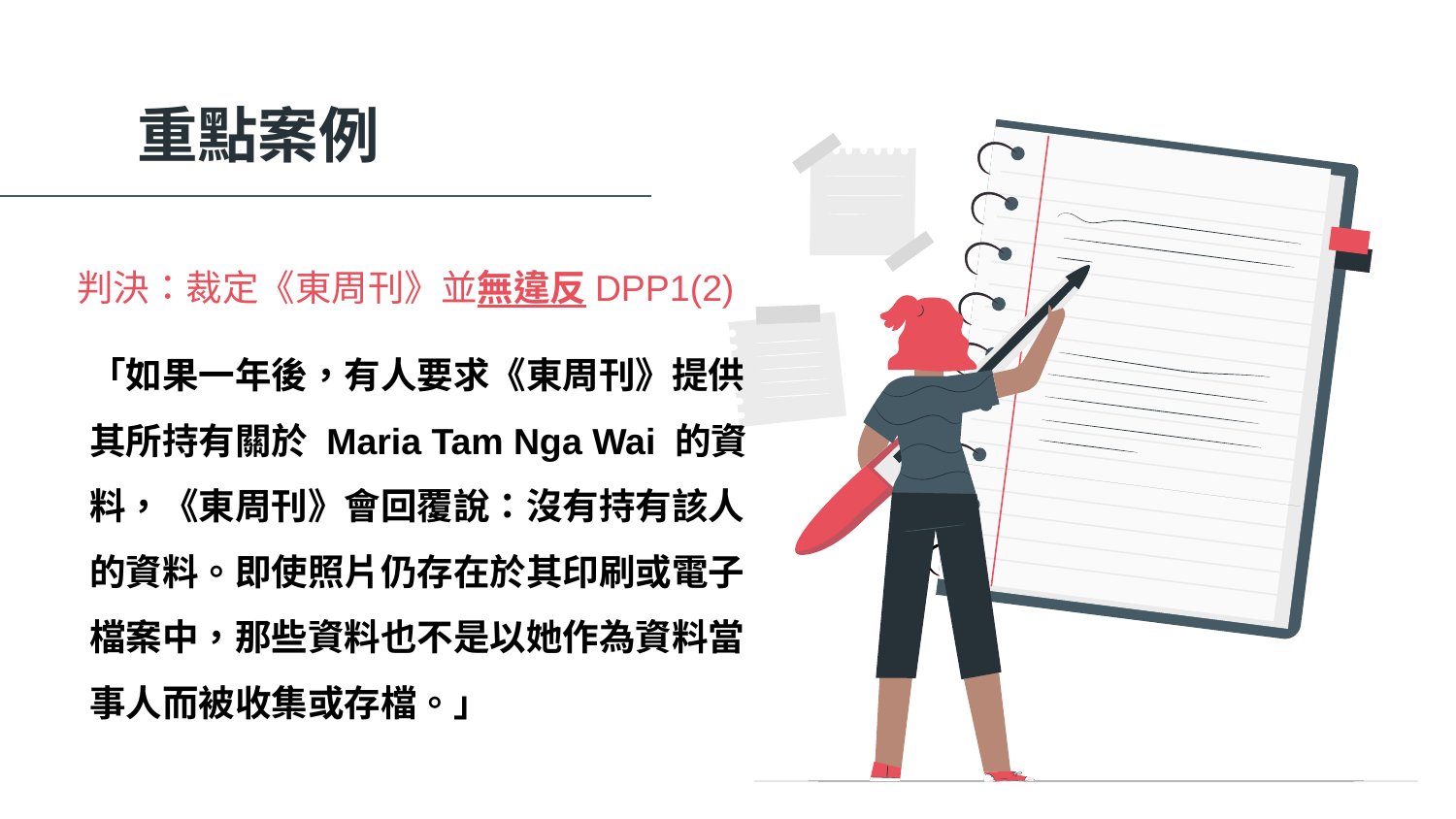

重點案例

# 判決：裁定《東周刊》並無違反DPP1(2)
「如果一年後，有人要求《東周刊》提供其所持有關於 Maria Tam Nga Wai 的資料，《東周刊》會回覆說：沒有持有該人的資料。即使照片仍存在於其印刷或電子檔案中，那些資料也不是以她作為資料當事人而被收集或存檔。」